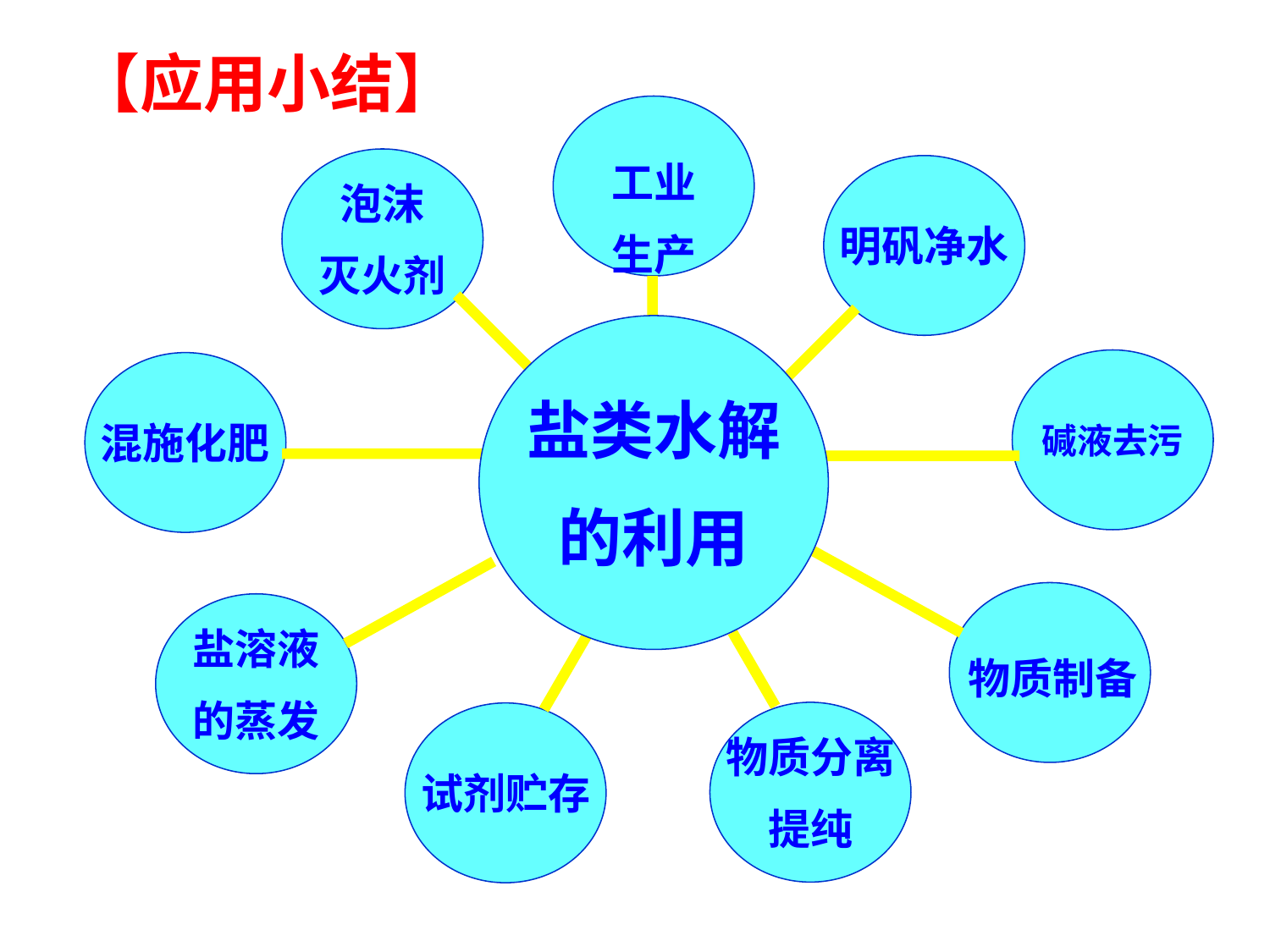

# 【应用小结】

工业
生产
泡沫
灭火剂
明矾净水

碱液去污
混施化肥

盐溶液
的蒸发

物质分离
提纯
试剂贮存
盐类水解
的利用
物质制备